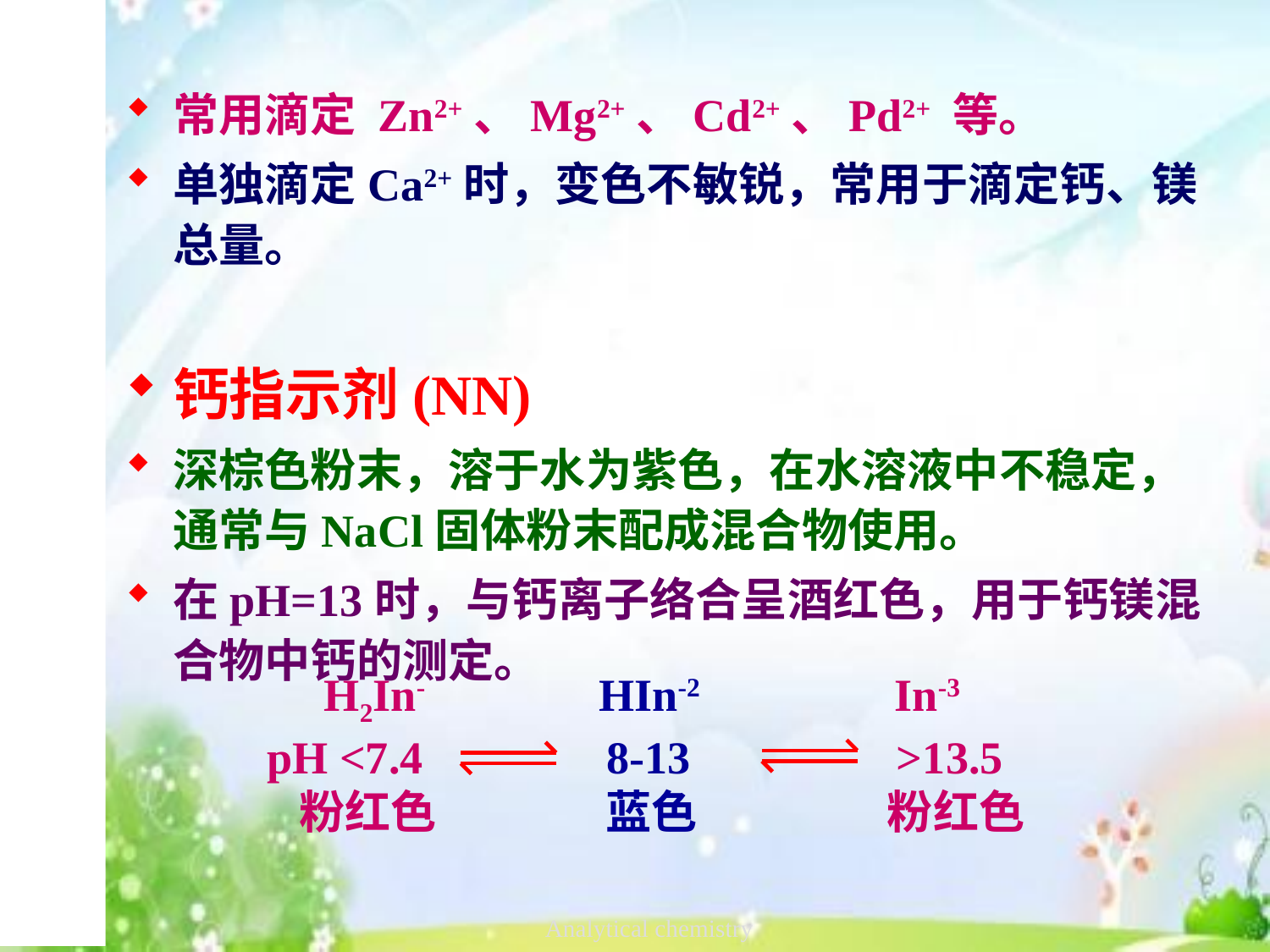

常用滴定 Zn2+、Mg2+、Cd2+、Pd2+ 等。
单独滴定Ca2+时，变色不敏锐，常用于滴定钙、镁总量。

钙指示剂(NN)
深棕色粉末，溶于水为紫色，在水溶液中不稳定，通常与NaCl固体粉末配成混合物使用。
在pH=13时，与钙离子络合呈酒红色，用于钙镁混合物中钙的测定。

     H2In-                   HIn-2                    In-3
pH <7.4                8-13                  >13.5
  粉红色                蓝色                  粉红色

Analytical chemistry
14